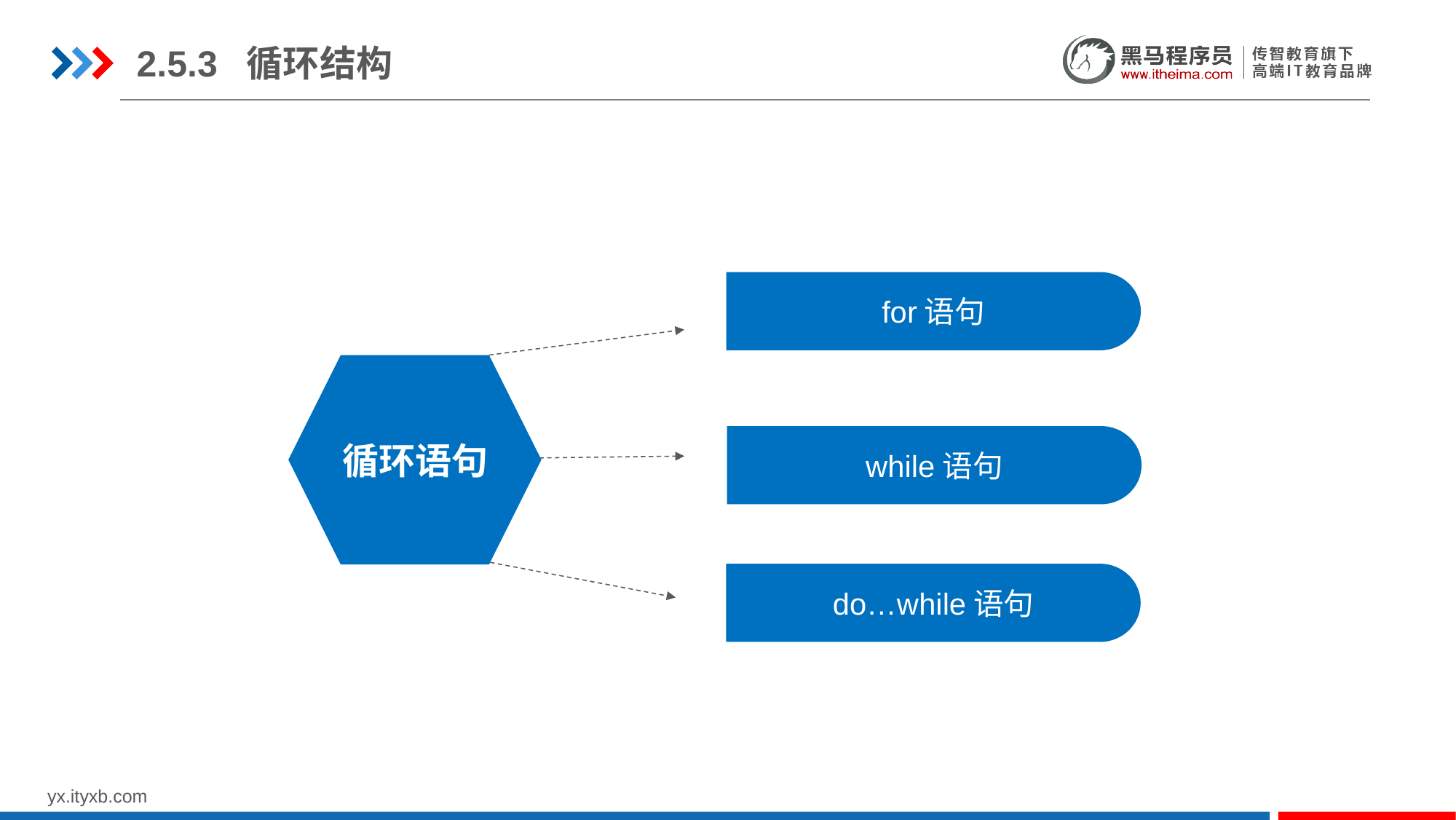

2.5.3  循环结构
for语句
循环语句
while语句
循环语句
循环结构语句
do…while语句